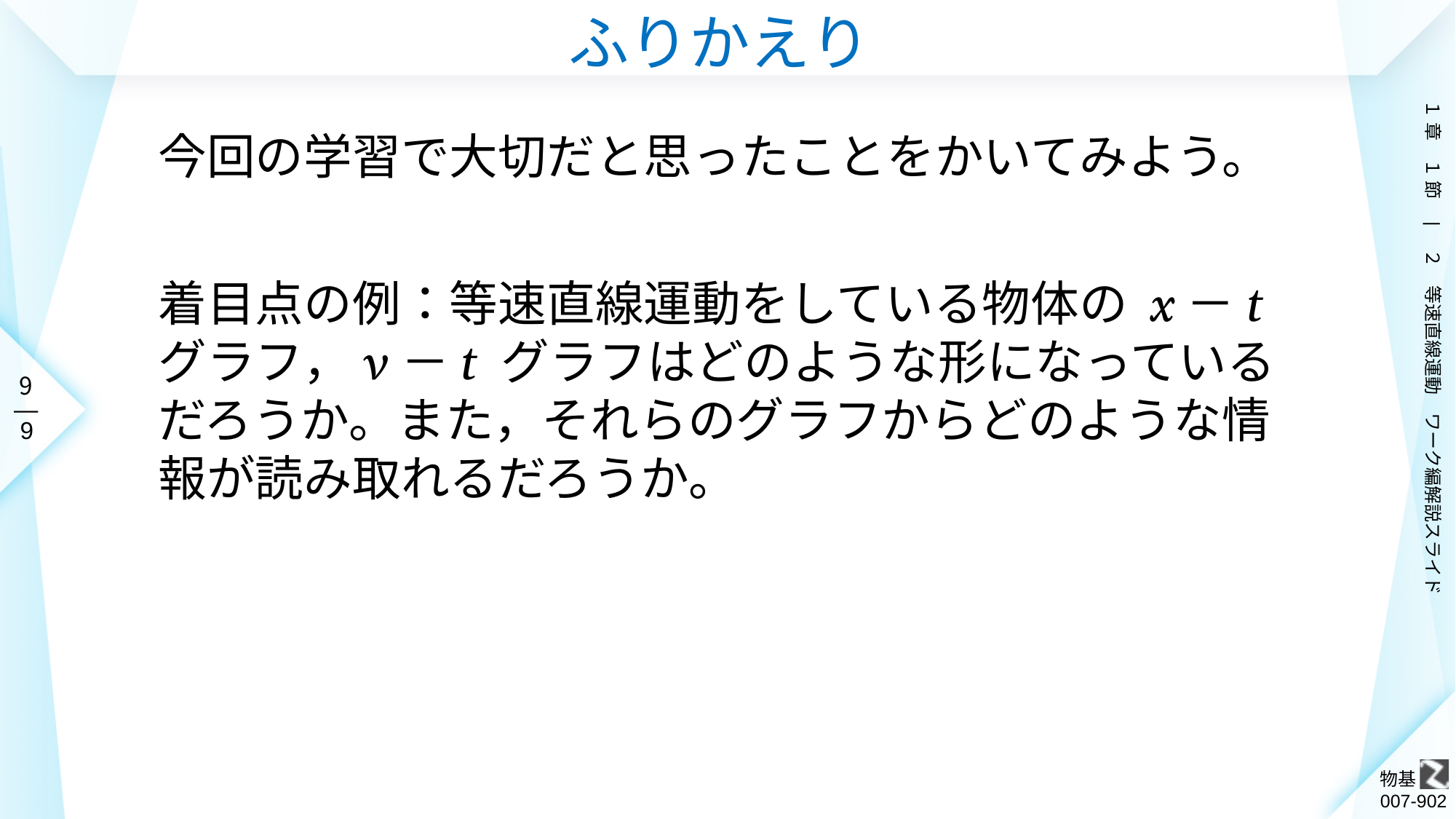

# ふりかえり
今回の学習で大切だと思ったことをかいてみよう。

着目点の例：等速直線運動をしている物体の x－t グラフ，v－t グラフはどのような形になっているだろうか。また，それらのグラフからどのような情報が読み取れるだろうか。